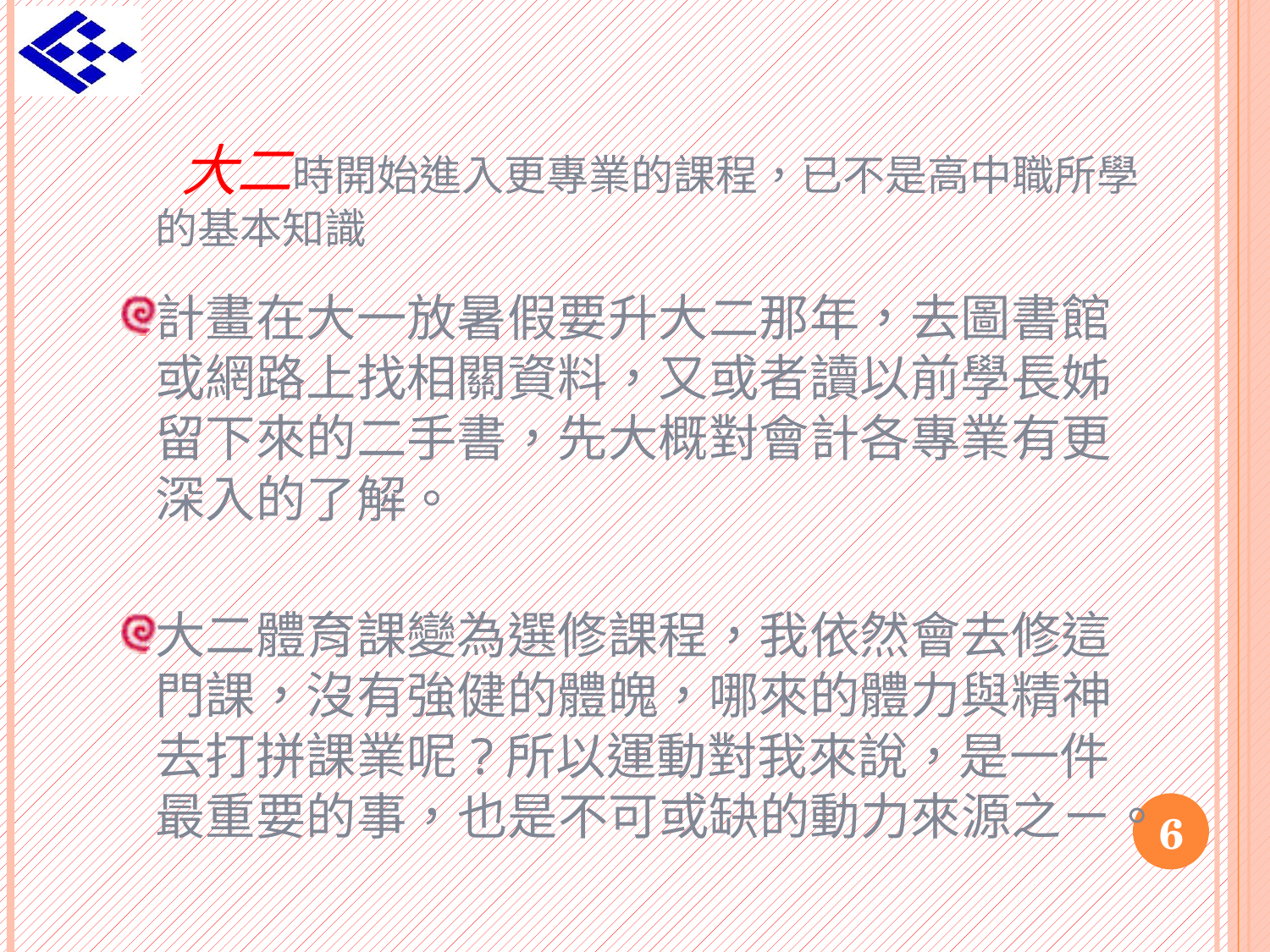

大二時開始進入更專業的課程，已不是高中職所學的基本知識

計畫在大一放暑假要升大二那年，去圖書館或網路上找相關資料，又或者讀以前學長姊留下來的二手書，先大概對會計各專業有更深入的了解。

大二體育課變為選修課程，我依然會去修這門課，沒有強健的體魄，哪來的體力與精神去打拼課業呢?所以運動對我來說，是一件最重要的事，也是不可或缺的動力來源之ㄧ。

6